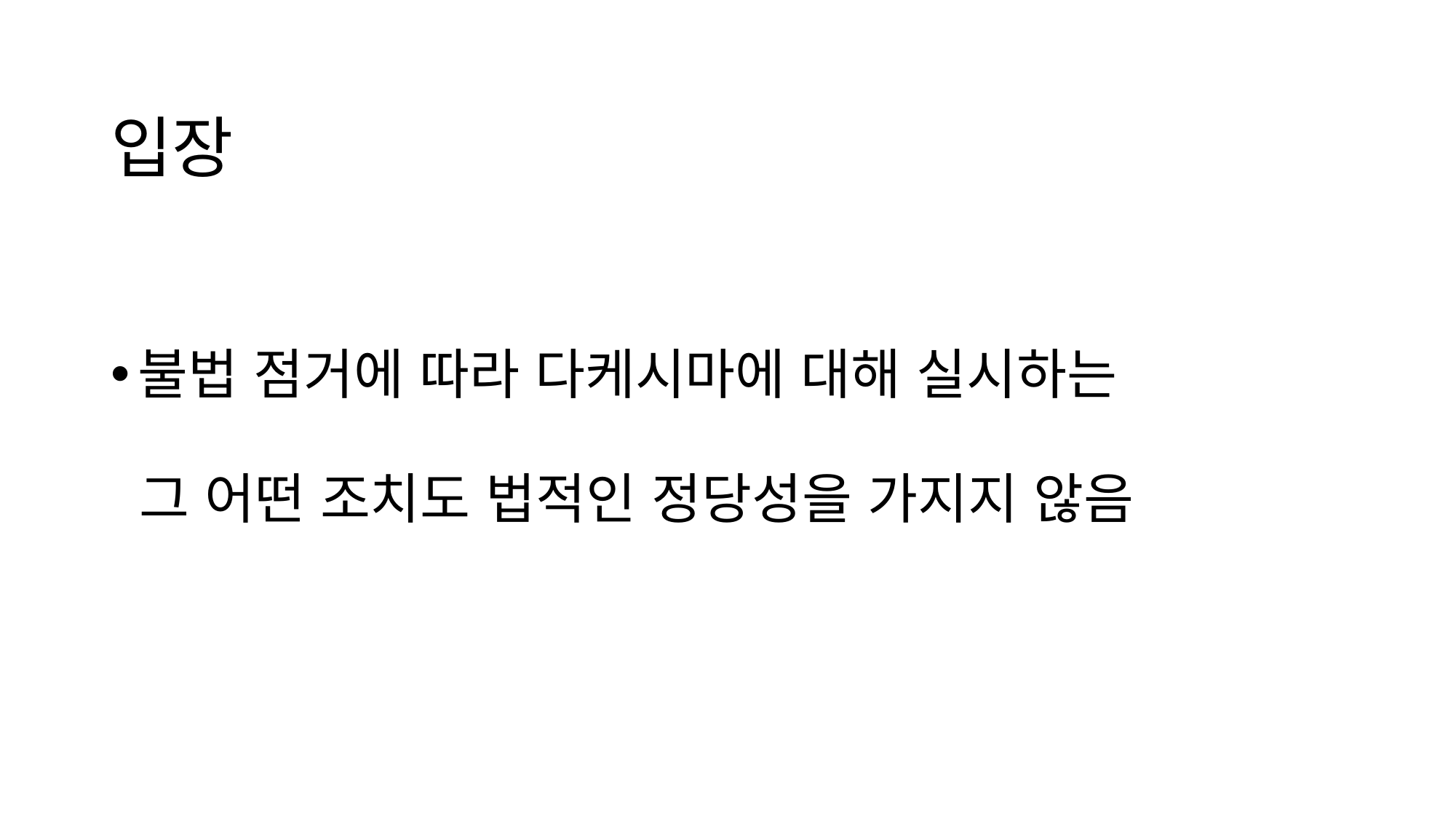

입장
불법 점거에 따라 다케시마에 대해 실시하는

 그 어떤 조치도 법적인 정당성을 가지지 않음